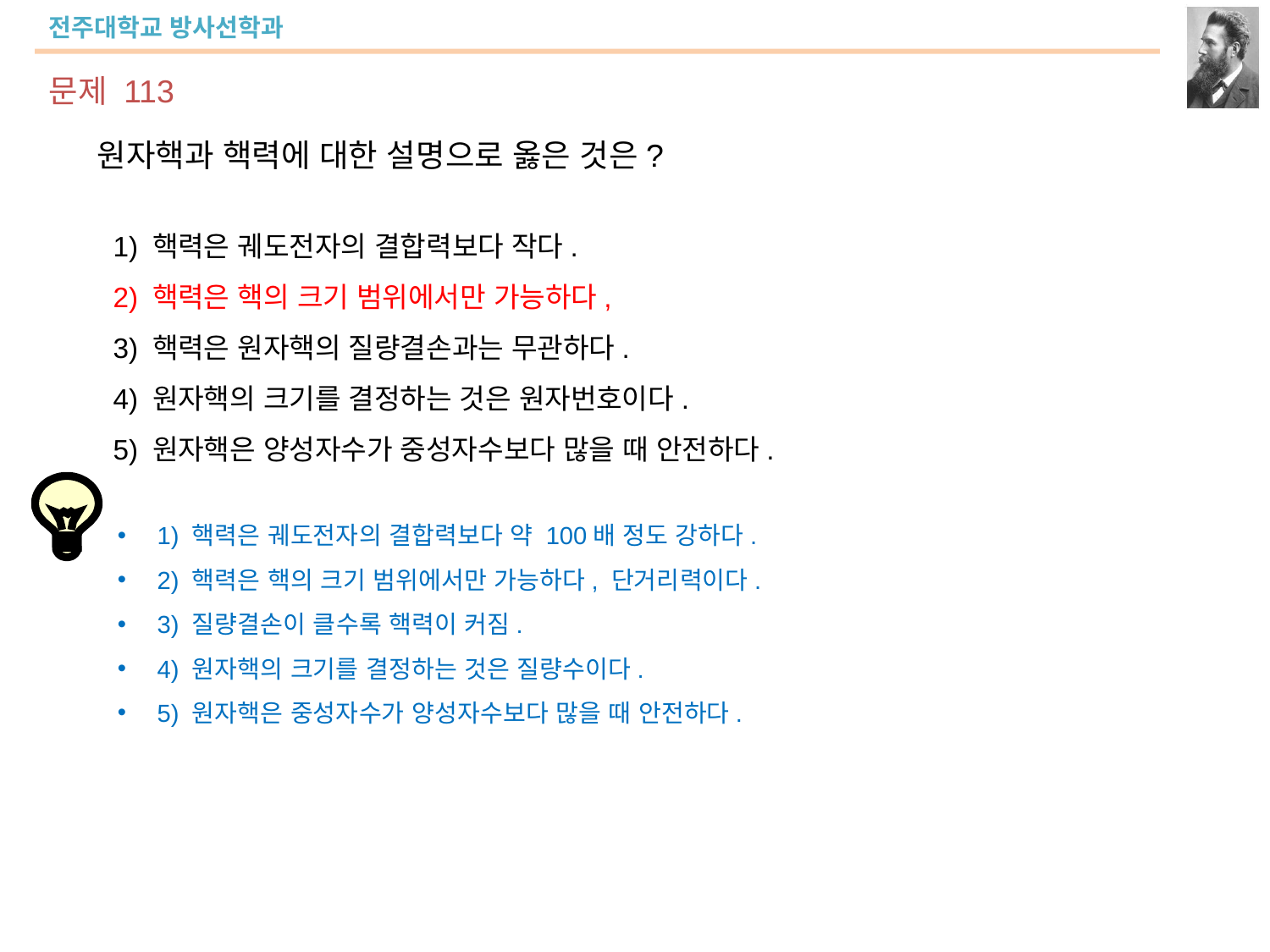

문제 113
원자핵과 핵력에 대한 설명으로 옳은 것은?

  1) 핵력은 궤도전자의 결합력보다 작다.
  2) 핵력은 핵의 크기 범위에서만 가능하다,
  3) 핵력은 원자핵의 질량결손과는 무관하다.
  4) 원자핵의 크기를 결정하는 것은 원자번호이다.
  5) 원자핵은 양성자수가 중성자수보다 많을 때 안전하다.

1) 핵력은 궤도전자의 결합력보다 약 100배 정도 강하다.
2) 핵력은 핵의 크기 범위에서만 가능하다, 단거리력이다.
3) 질량결손이 클수록 핵력이 커짐.
4) 원자핵의 크기를 결정하는 것은 질량수이다.
5) 원자핵은 중성자수가 양성자수보다 많을 때 안전하다.